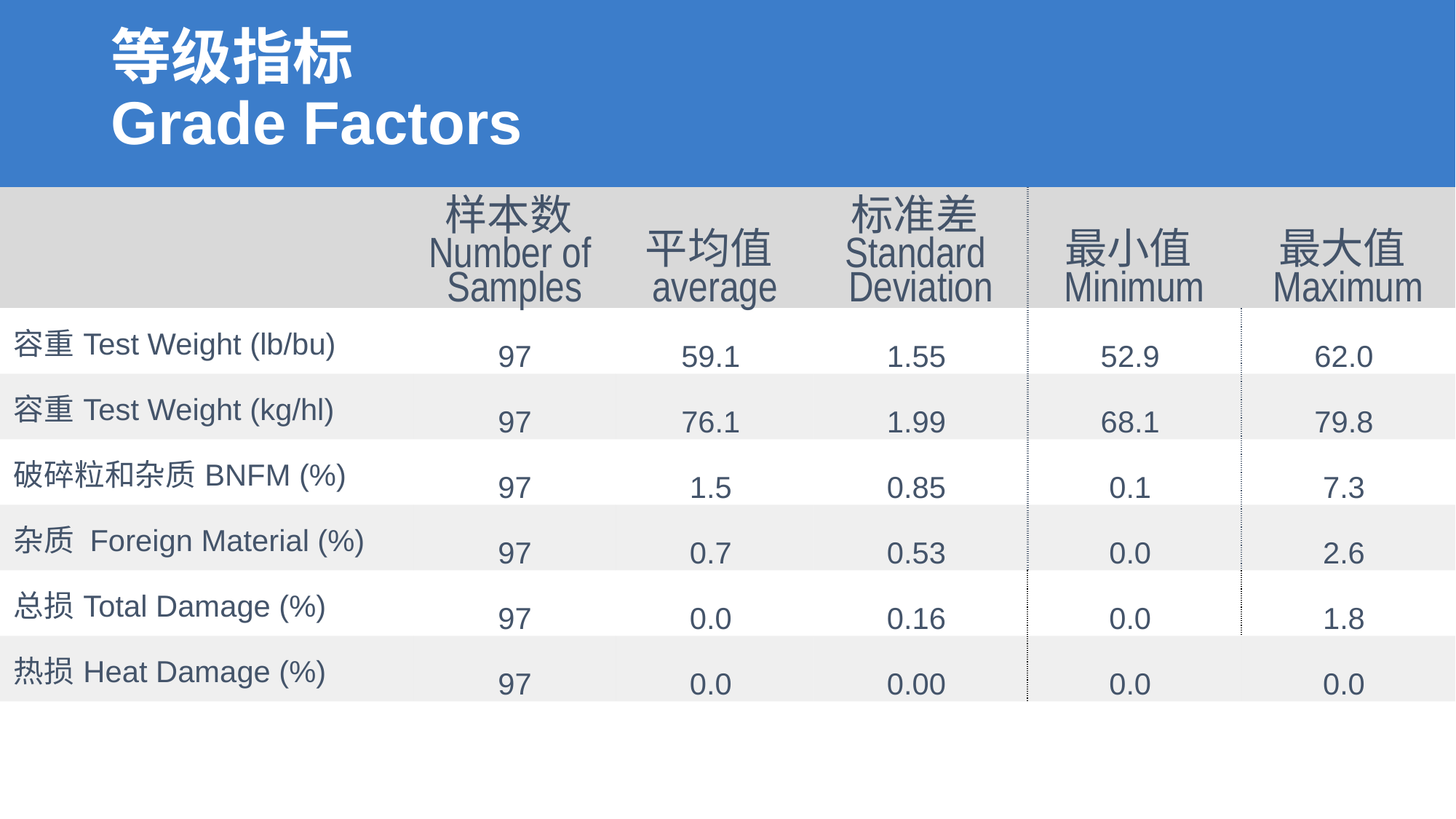

# 等级指标 Grade Factors
|  | 样本数Number of Samples | 平均值average | 标准差Standard Deviation | 最小值Minimum | 最大值Maximum |
| --- | --- | --- | --- | --- | --- |
| 容重Test Weight (lb/bu) | 97 | 59.1 | 1.55 | 52.9 | 62.0 |
| 容重Test Weight (kg/hl) | 97 | 76.1 | 1.99 | 68.1 | 79.8 |
| 破碎粒和杂质BNFM (%) | 97 | 1.5 | 0.85 | 0.1 | 7.3 |
| 杂质 Foreign Material (%) | 97 | 0.7 | 0.53 | 0.0 | 2.6 |
| 总损Total Damage (%) | 97 | 0.0 | 0.16 | 0.0 | 1.8 |
| 热损Heat Damage (%) | 97 | 0.0 | 0.00 | 0.0 | 0.0 |